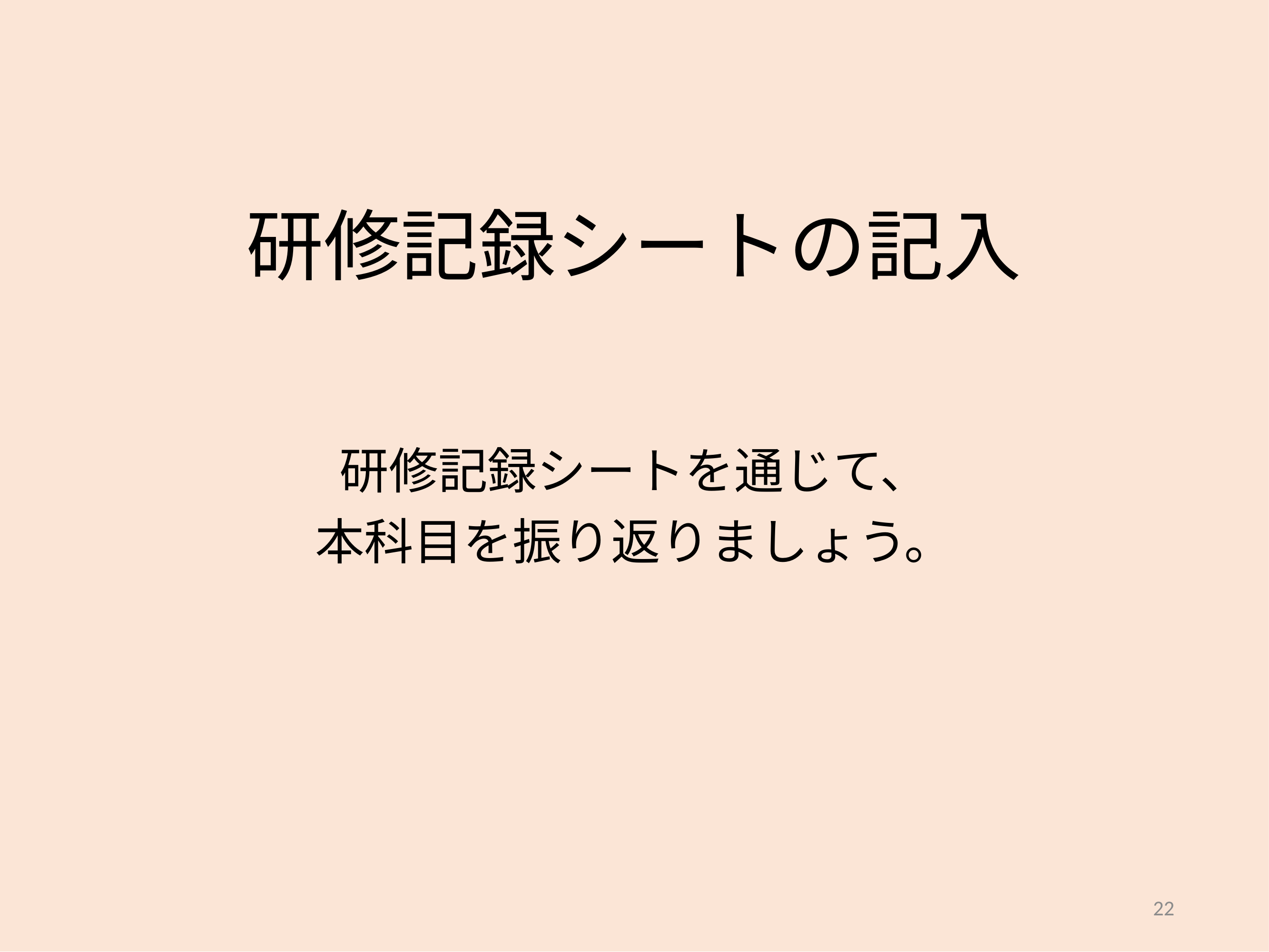

# 研修記録シートの記入

研修記録シートを通じて、
本科目を振り返りましょう。
22